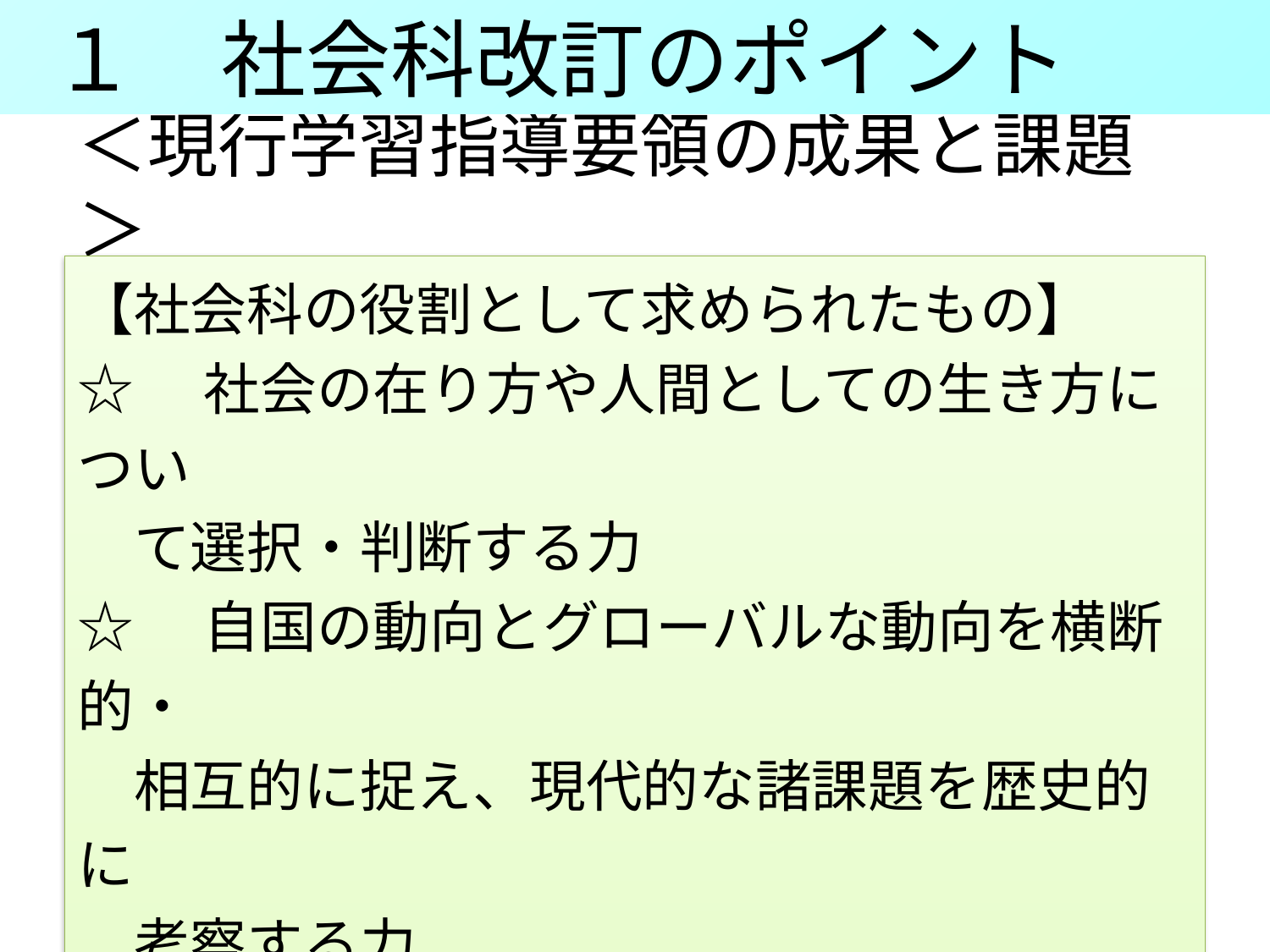

１　社会科改訂のポイント
# ＜現行学習指導要領の成果と課題＞
【社会科の役割として求められたもの】
☆　社会の在り方や人間としての生き方につい
　て選択・判断する力
☆　自国の動向とグローバルな動向を横断的・
　相互的に捉え、現代的な諸課題を歴史的に
　考察する力
☆　持続可能な社会を創る観点から地球規模
　の諸課題や地域課題を解決しようとする態度